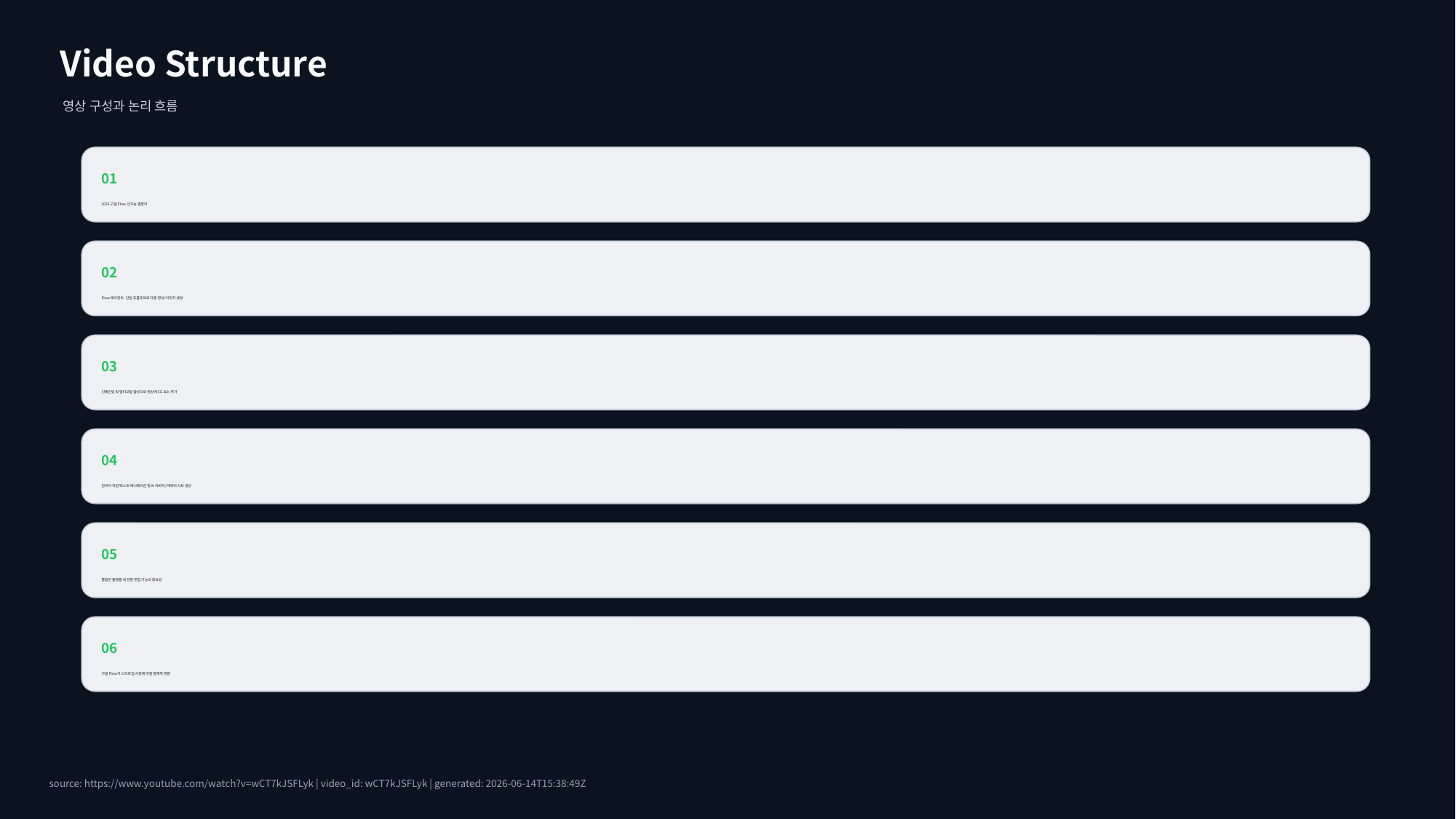

Video Structure
영상 구성과 논리 흐름

01
2026 구글 Flow 신기능 총정리

02
Flow 에이전트: 단일 프롬프트로 다중 영상/이미지 생성

03
인페인팅 및 멀티모달 합성으로 영상에 CG 요소 추가

04
한국어 지원 텍스트 애니메이션 및 AI 아바타/캐릭터 시트 생성

05
통합된 플랫폼 내 전환 편집 기능의 중요성

06
구글 Flow가 스타트업 시장에 미칠 잠재적 영향
source: https://www.youtube.com/watch?v=wCT7kJSFLyk | video_id: wCT7kJSFLyk | generated: 2026-06-14T15:38:49Z